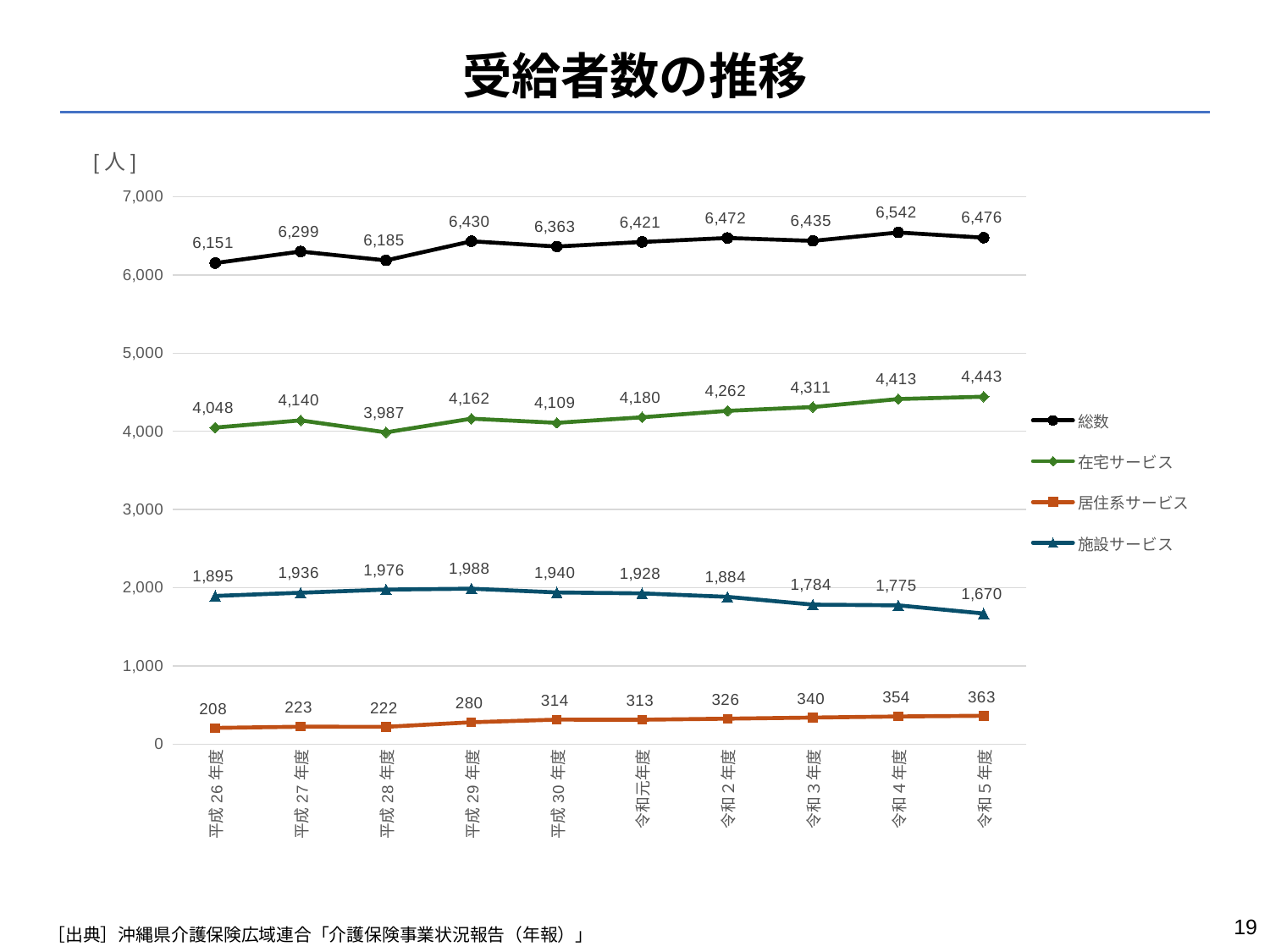

# 受給者数の推移
[人]

### Chart

| Category | 総数 | 在宅サービス | 居住系サービス | 施設サービス |
|---|---|---|---|---|
| 平成26年度 | 6151.0 | 4048.0 | 208.0 | 1895.0 |
| 平成27年度 | 6299.0 | 4140.0 | 223.0 | 1936.0 |
| 平成28年度 | 6185.0 | 3987.0 | 222.0 | 1976.0 |
| 平成29年度 | 6430.0 | 4162.0 | 280.0 | 1988.0 |
| 平成30年度 | 6363.0 | 4109.0 | 314.0 | 1940.0 |
| 令和元年度 | 6421.0 | 4180.0 | 313.0 | 1928.0 |
| 令和２年度 | 6472.0 | 4262.0 | 326.0 | 1884.0 |
| 令和３年度 | 6435.0 | 4311.0 | 340.0 | 1784.0 |
| 令和４年度 | 6542.0 | 4413.0 | 354.0 | 1775.0 |
| 令和５年度 | 6476.0 | 4443.0 | 363.0 | 1670.0 |
19
［出典］沖縄県介護保険広域連合「介護保険事業状況報告（年報）」